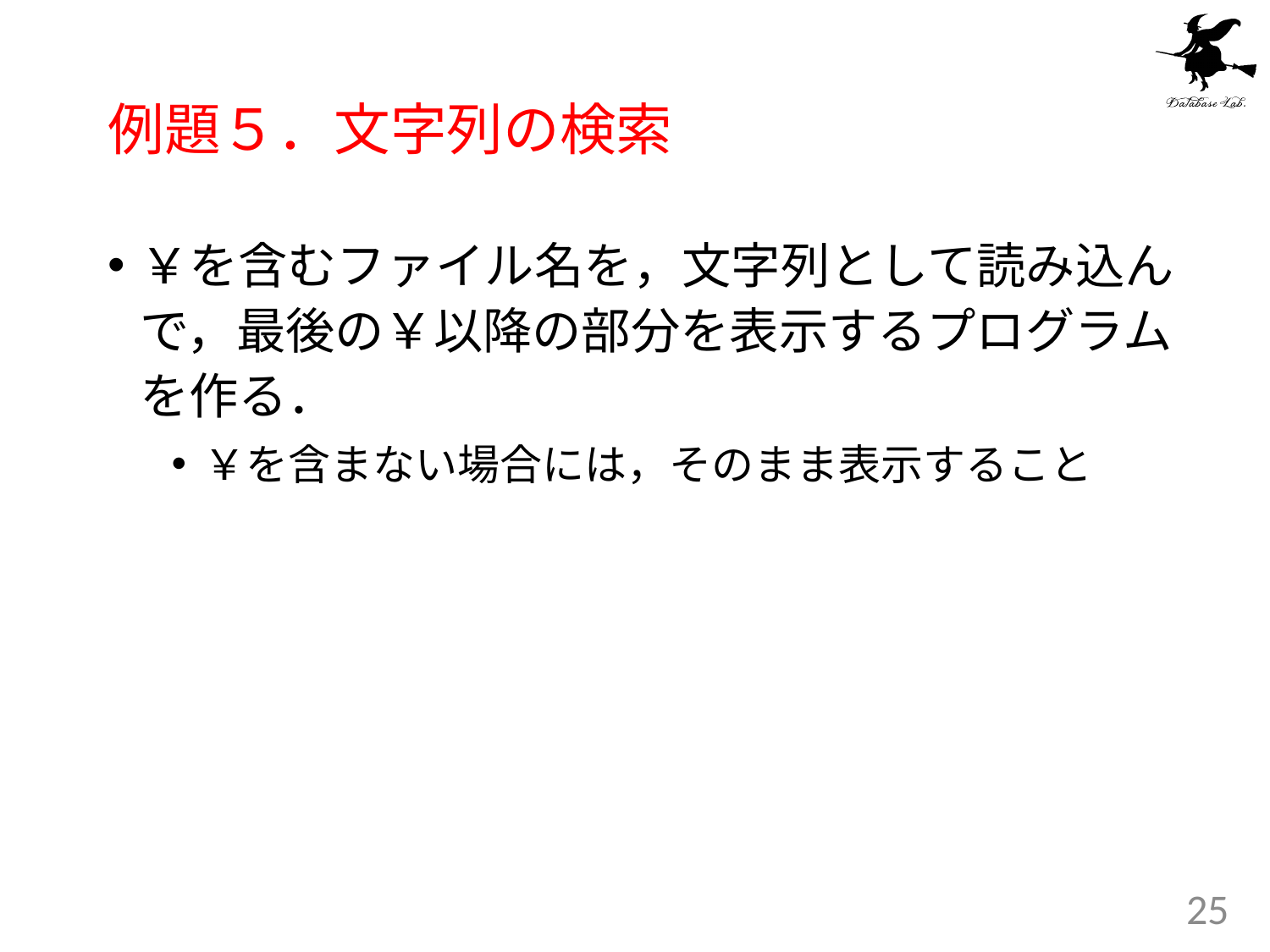

# 例題５．文字列の検索
￥を含むファイル名を，文字列として読み込んで，最後の￥以降の部分を表示するプログラムを作る．
￥を含まない場合には，そのまま表示すること
25